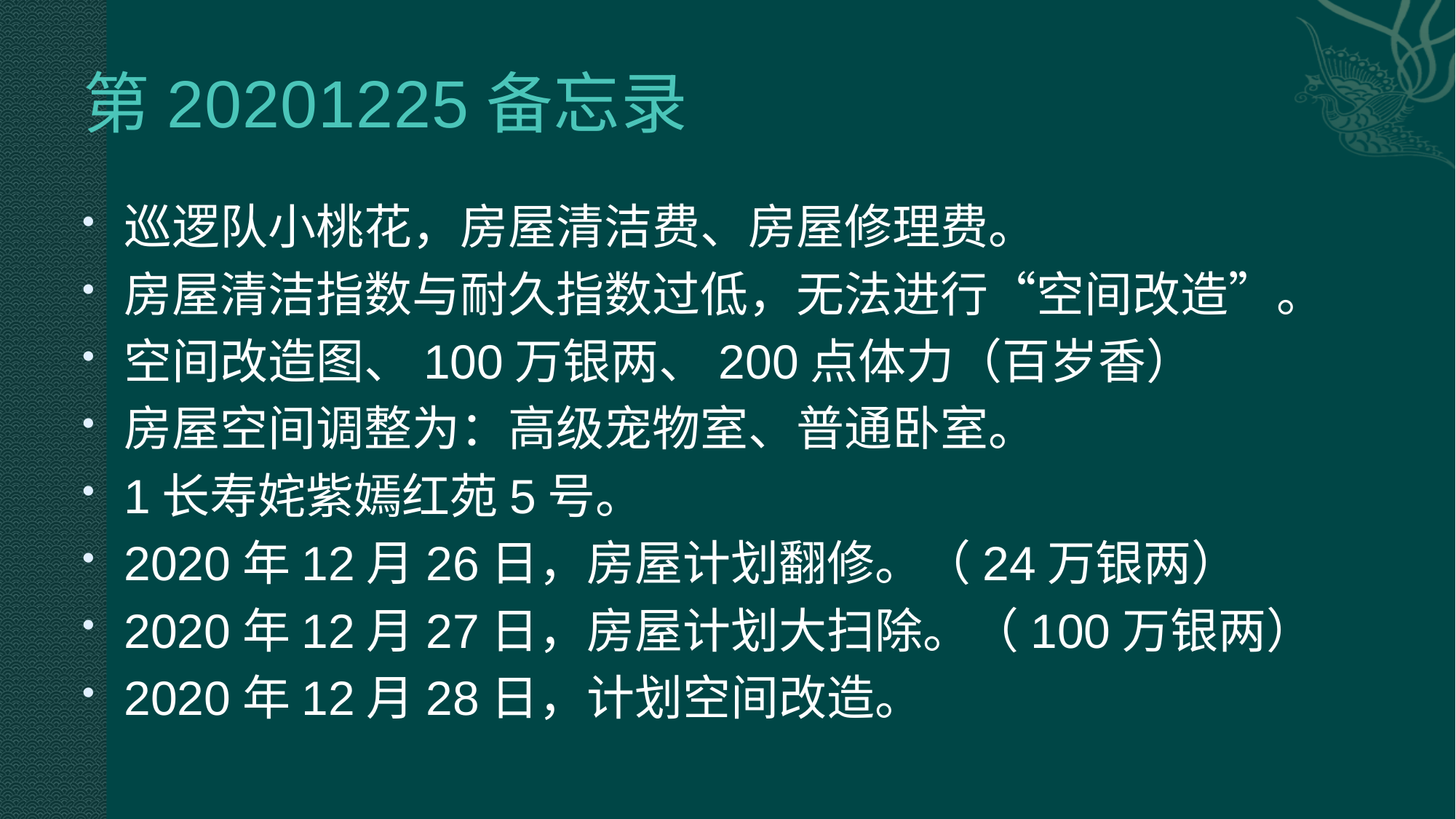

# 第20201225备忘录
巡逻队小桃花，房屋清洁费、房屋修理费。
房屋清洁指数与耐久指数过低，无法进行“空间改造”。
空间改造图、100万银两、200点体力（百岁香）
房屋空间调整为：高级宠物室、普通卧室。
1长寿姹紫嫣红苑5号。
2020年12月26日，房屋计划翻修。（24万银两）
2020年12月27日，房屋计划大扫除。（100万银两）
2020年12月28日，计划空间改造。